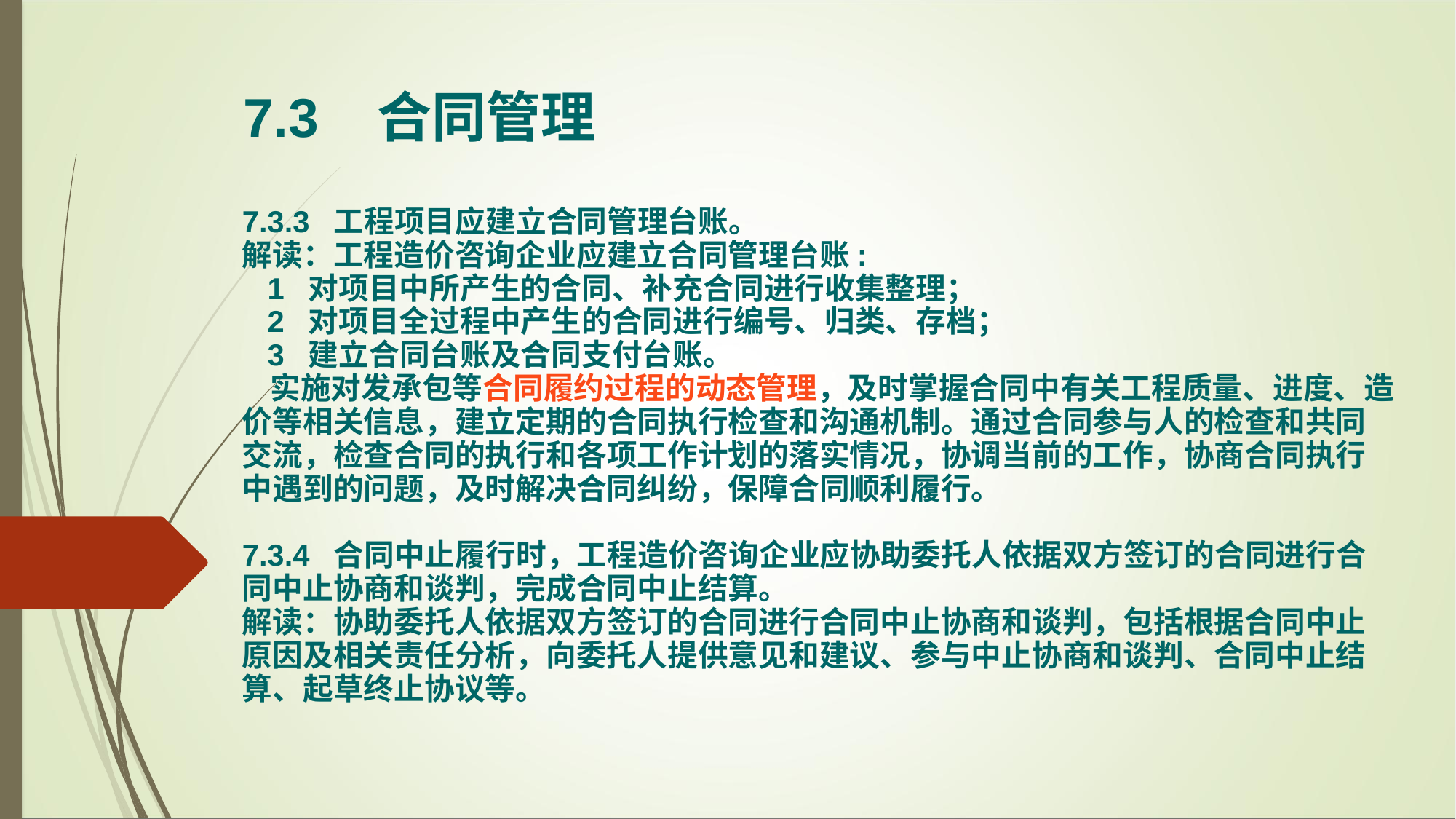

7.3   合同管理
7.3.3  工程项目应建立合同管理台账。
解读：工程造价咨询企业应建立合同管理台账:
   1  对项目中所产生的合同、补充合同进行收集整理；
   2  对项目全过程中产生的合同进行编号、归类、存档；
   3  建立合同台账及合同支付台账。
   实施对发承包等合同履约过程的动态管理，及时掌握合同中有关工程质量、进度、造价等相关信息，建立定期的合同执行检查和沟通机制。通过合同参与人的检查和共同交流，检查合同的执行和各项工作计划的落实情况，协调当前的工作，协商合同执行中遇到的问题，及时解决合同纠纷，保障合同顺利履行。

7.3.4  合同中止履行时，工程造价咨询企业应协助委托人依据双方签订的合同进行合同中止协商和谈判，完成合同中止结算。
解读：协助委托人依据双方签订的合同进行合同中止协商和谈判，包括根据合同中止原因及相关责任分析，向委托人提供意见和建议、参与中止协商和谈判、合同中止结算、起草终止协议等。